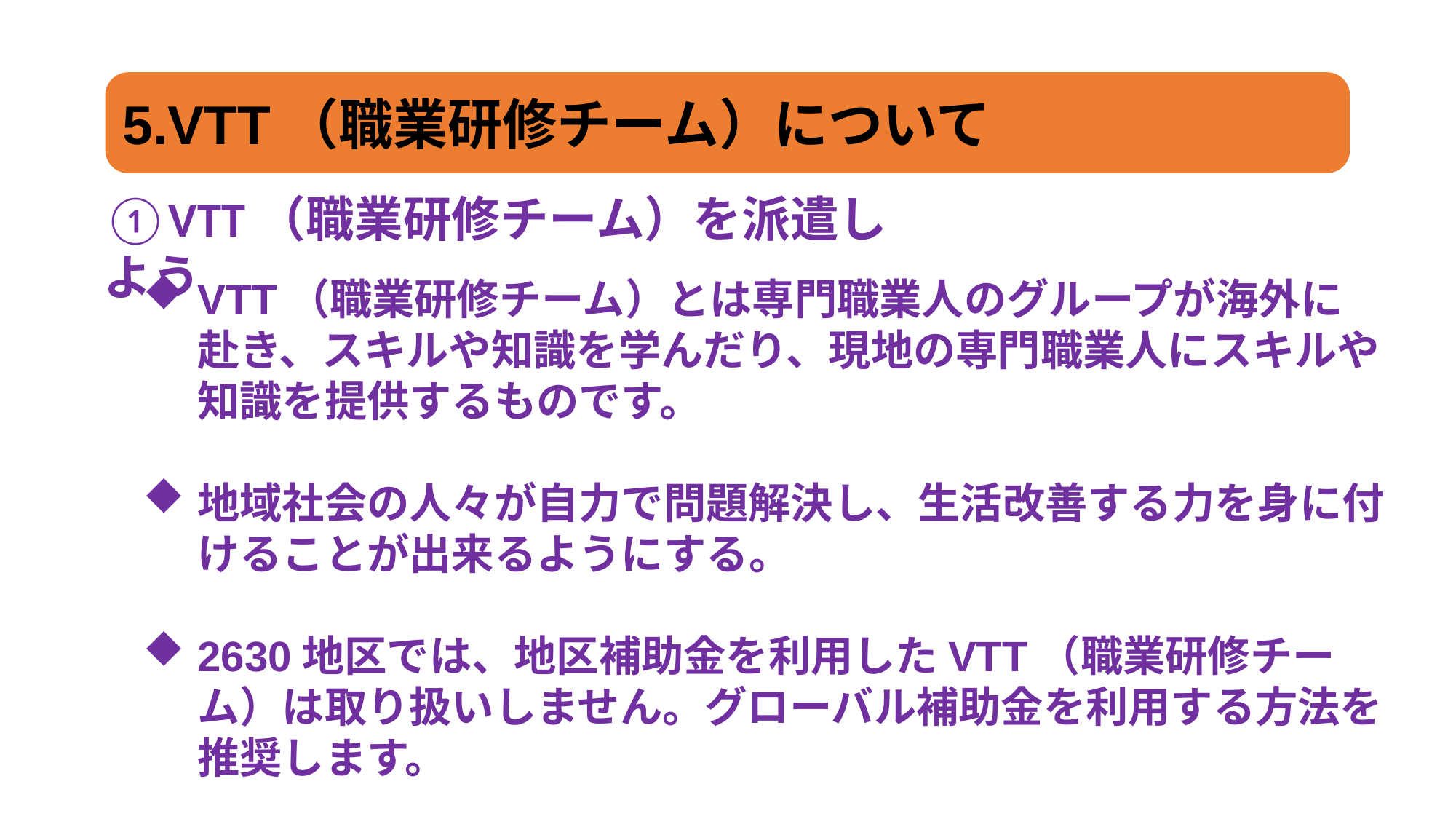

5.VTT（職業研修チーム）について
①VTT（職業研修チーム）を派遣しよう

VTT（職業研修チーム）とは専門職業人のグループが海外に赴き、スキルや知識を学んだり、現地の専門職業人にスキルや知識を提供するものです。

地域社会の人々が自力で問題解決し、生活改善する力を身に付けることが出来るようにする。

2630地区では、地区補助金を利用したVTT（職業研修チーム）は取り扱いしません。グローバル補助金を利用する方法を推奨します。